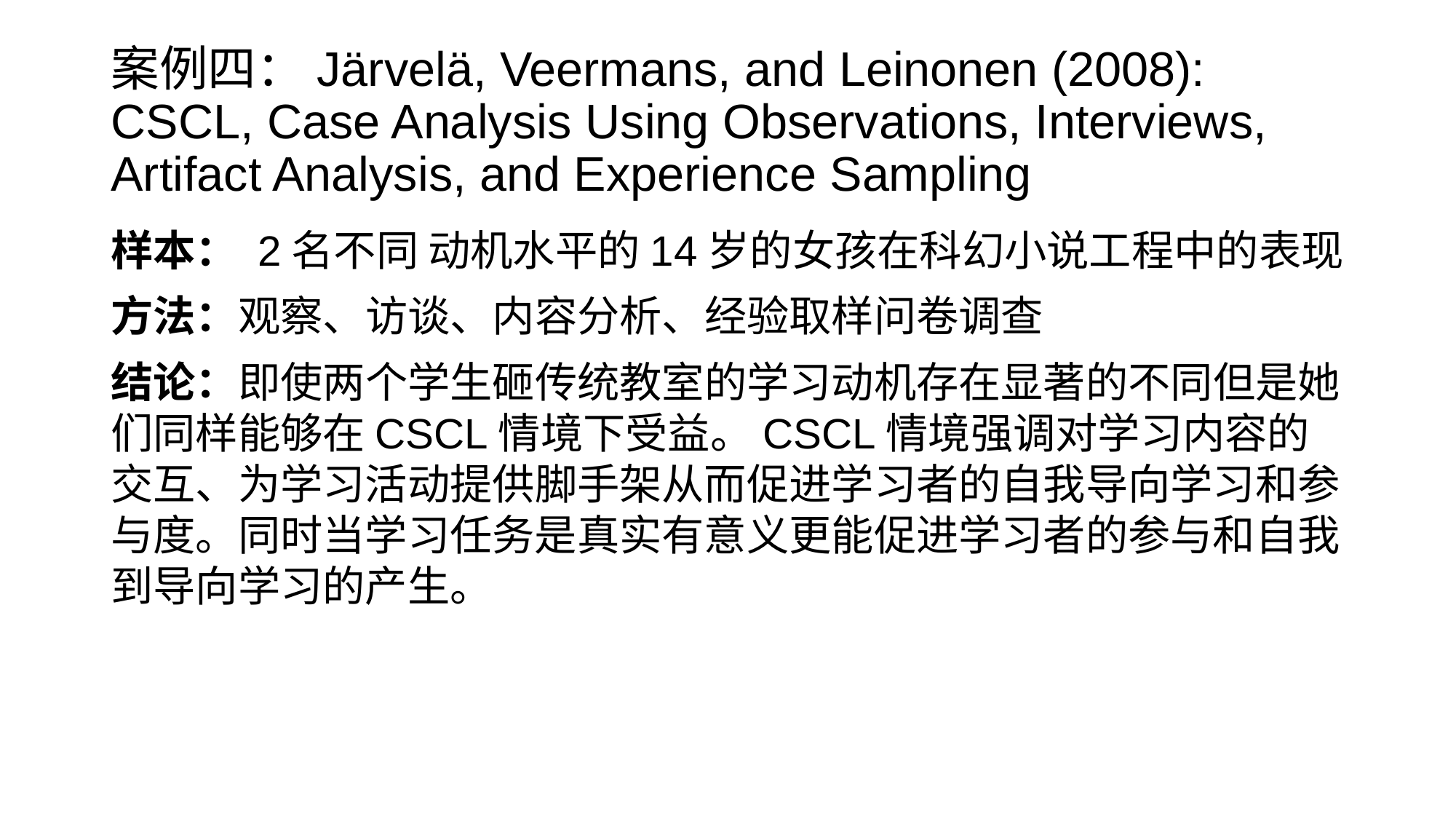

# 案例四：Järvelä, Veermans, and Leinonen (2008): CSCL, Case Analysis Using Observations, Interviews, Artifact Analysis, and Experience Sampling
样本： 2名不同 动机水平的14岁的女孩在科幻小说工程中的表现
方法：观察、访谈、内容分析、经验取样问卷调查
结论：即使两个学生砸传统教室的学习动机存在显著的不同但是她们同样能够在CSCL情境下受益。CSCL情境强调对学习内容的交互、为学习活动提供脚手架从而促进学习者的自我导向学习和参与度。同时当学习任务是真实有意义更能促进学习者的参与和自我到导向学习的产生。